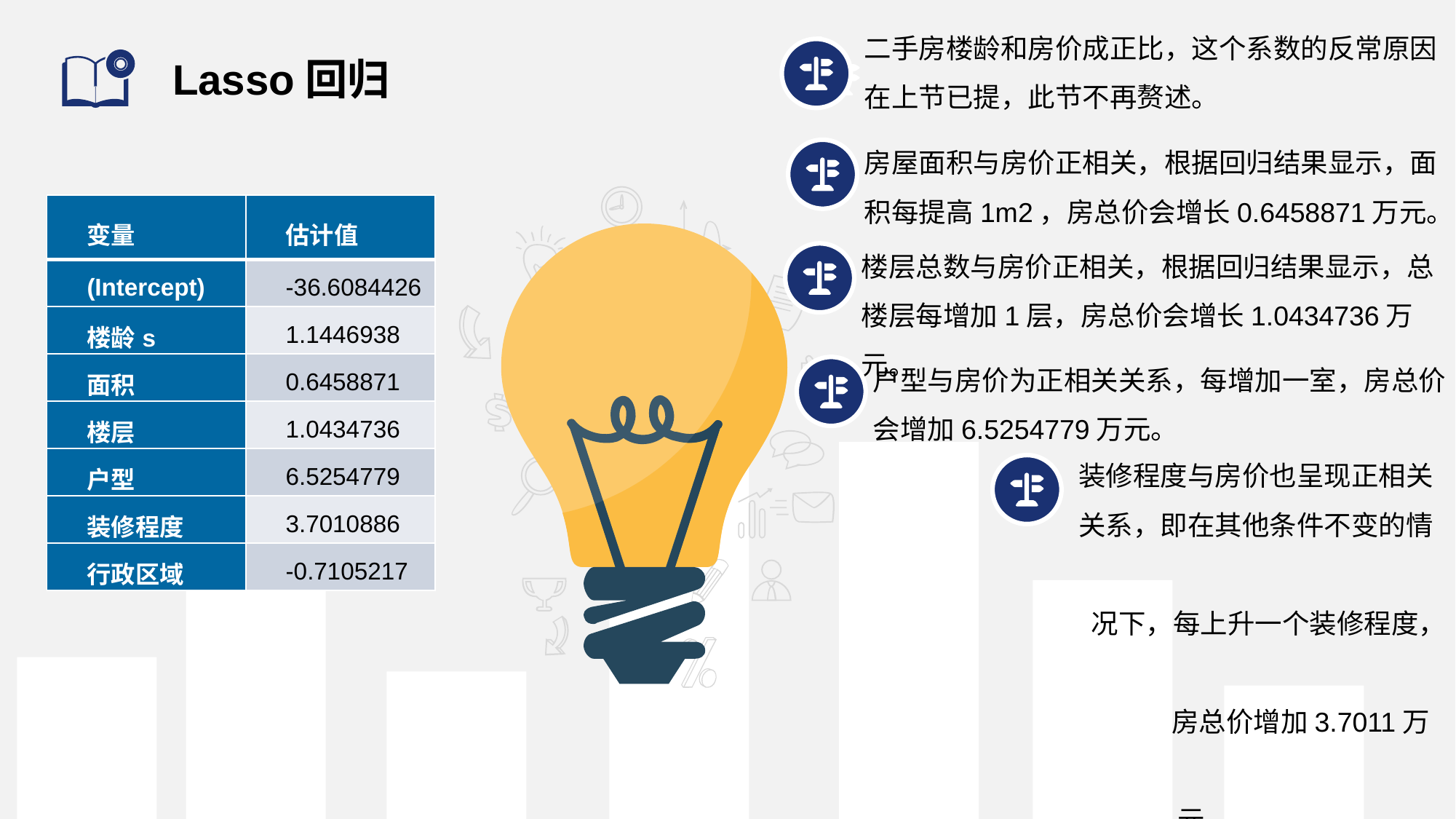

二手房楼龄和房价成正比，这个系数的反常原因在上节已提，此节不再赘述。
# Lasso回归

房屋面积与房价正相关，根据回归结果显示，面积每提高1m2，房总价会增长0.6458871万元。

| 变量 | 估计值 |
| --- | --- |
| (Intercept) | -36.6084426 |
| 楼龄s | 1.1446938 |
| 面积 | 0.6458871 |
| 楼层 | 1.0434736 |
| 户型 | 6.5254779 |
| 装修程度 | 3.7010886 |
| 行政区域 | -0.7105217 |

楼层总数与房价正相关，根据回归结果显示，总楼层每增加1层，房总价会增长1.0434736万元。

户型与房价为正相关关系，每增加一室，房总价会增加6.5254779万元。

装修程度与房价也呈现正相关关系，即在其他条件不变的情
 况下，每上升一个装修程度，
              房总价增加3.7011万
               元。